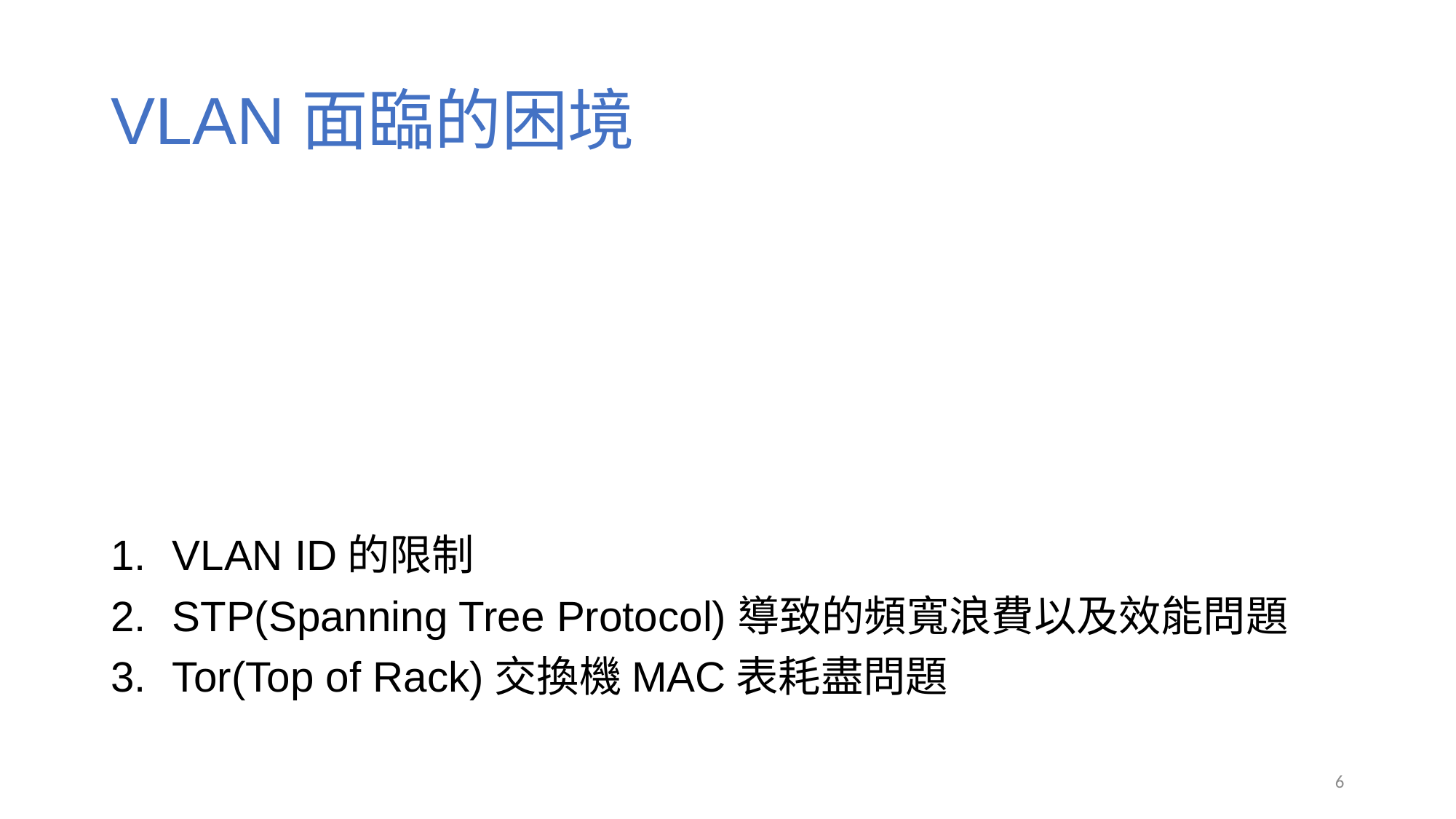

# VLAN面臨的困境

VLAN ID的限制
STP(Spanning Tree Protocol)導致的頻寬浪費以及效能問題
Tor(Top of Rack)交換機MAC表耗盡問題
6